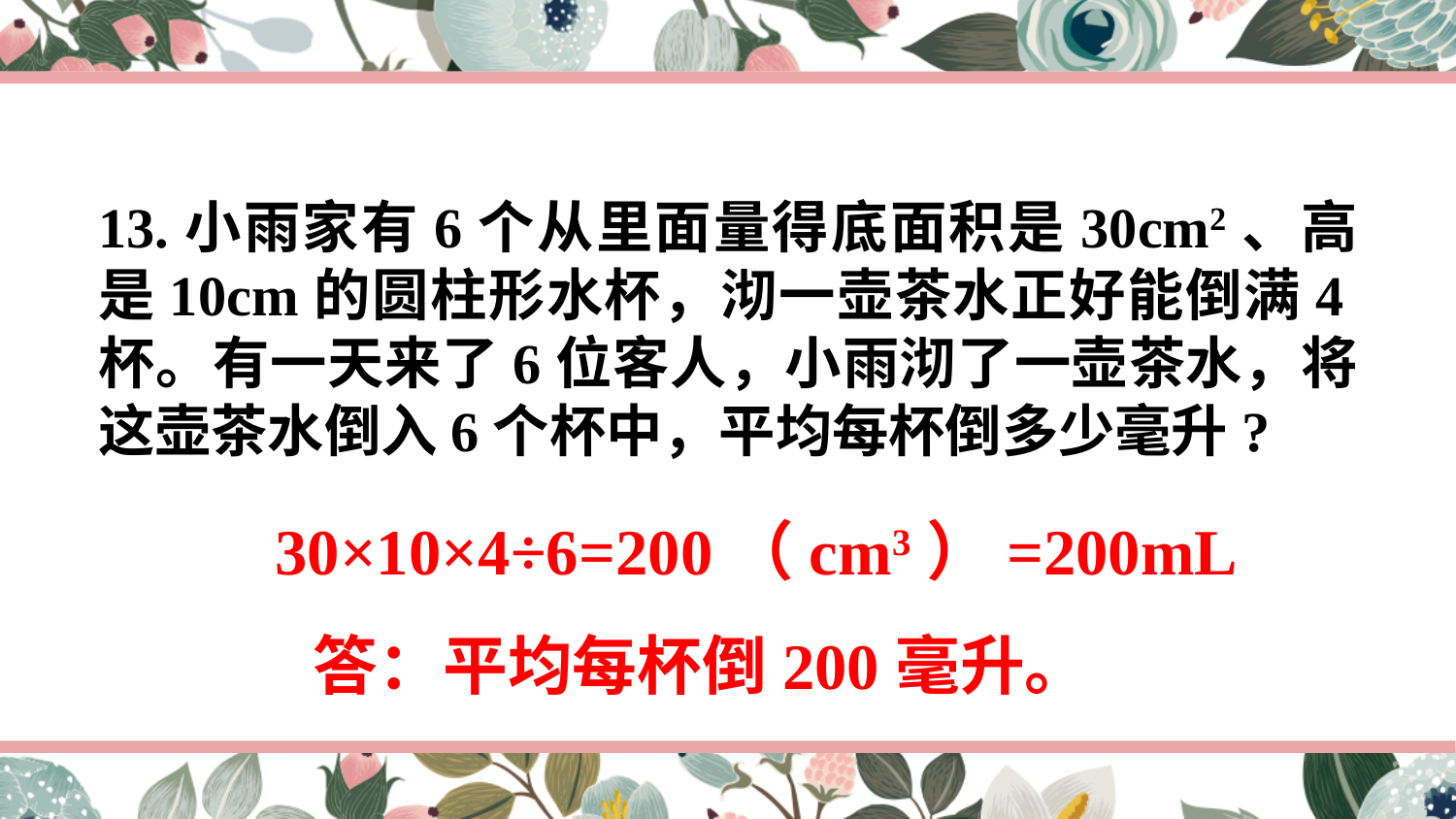

13.小雨家有6个从里面量得底面积是30cm2、高是10cm的圆柱形水杯，沏一壶茶水正好能倒满4杯。有一天来了6位客人，小雨沏了一壶茶水，将这壶茶水倒入6个杯中，平均每杯倒多少毫升?
30×10×4÷6=200（cm3）=200mL
答：平均每杯倒200毫升。